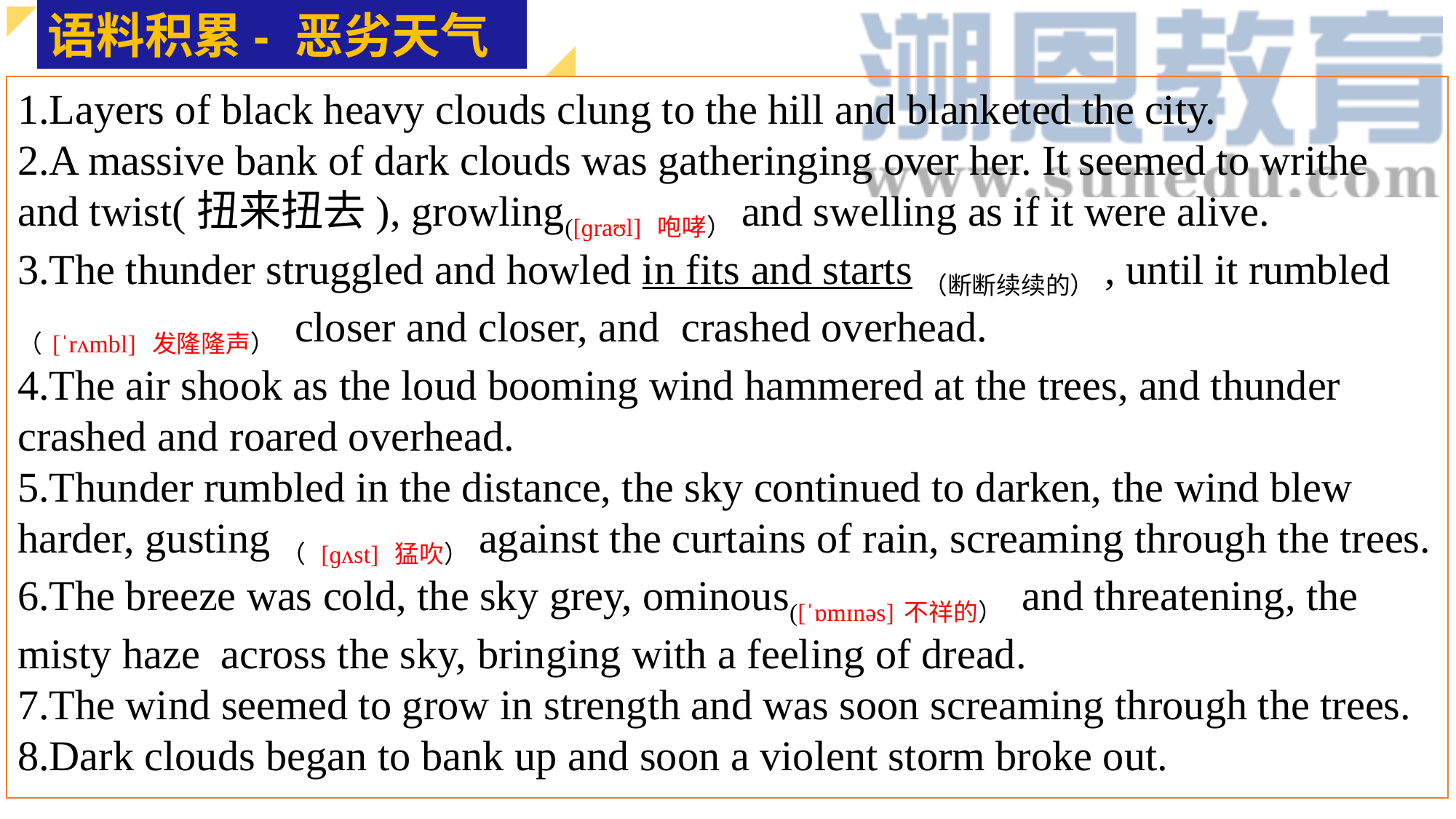

语料积累- 恶劣天气

1.Layers of black heavy clouds clung to the hill and blanketed the city.
2.A massive bank of dark clouds was gatheringing over her. It seemed to writhe and twist(扭来扭去), growling([ɡraʊl] 咆哮）and swelling as if it were alive.
3.The thunder struggled and howled in fits and starts（断断续续的）, until it rumbled（[ˈrʌmbl] 发隆隆声） closer and closer, and  crashed overhead.
4.The air shook as the loud booming wind hammered at the trees, and thunder crashed and roared overhead.
5.Thunder rumbled in the distance, the sky continued to darken, the wind blew harder, gusting（ [ɡʌst] 猛吹）against the curtains of rain, screaming through the trees.
6.The breeze was cold, the sky grey, ominous([ˈɒmɪnəs]不祥的） and threatening, the misty haze  across the sky, bringing with a feeling of dread.
7.The wind seemed to grow in strength and was soon screaming through the trees.
8.Dark clouds began to bank up and soon a violent storm broke out.